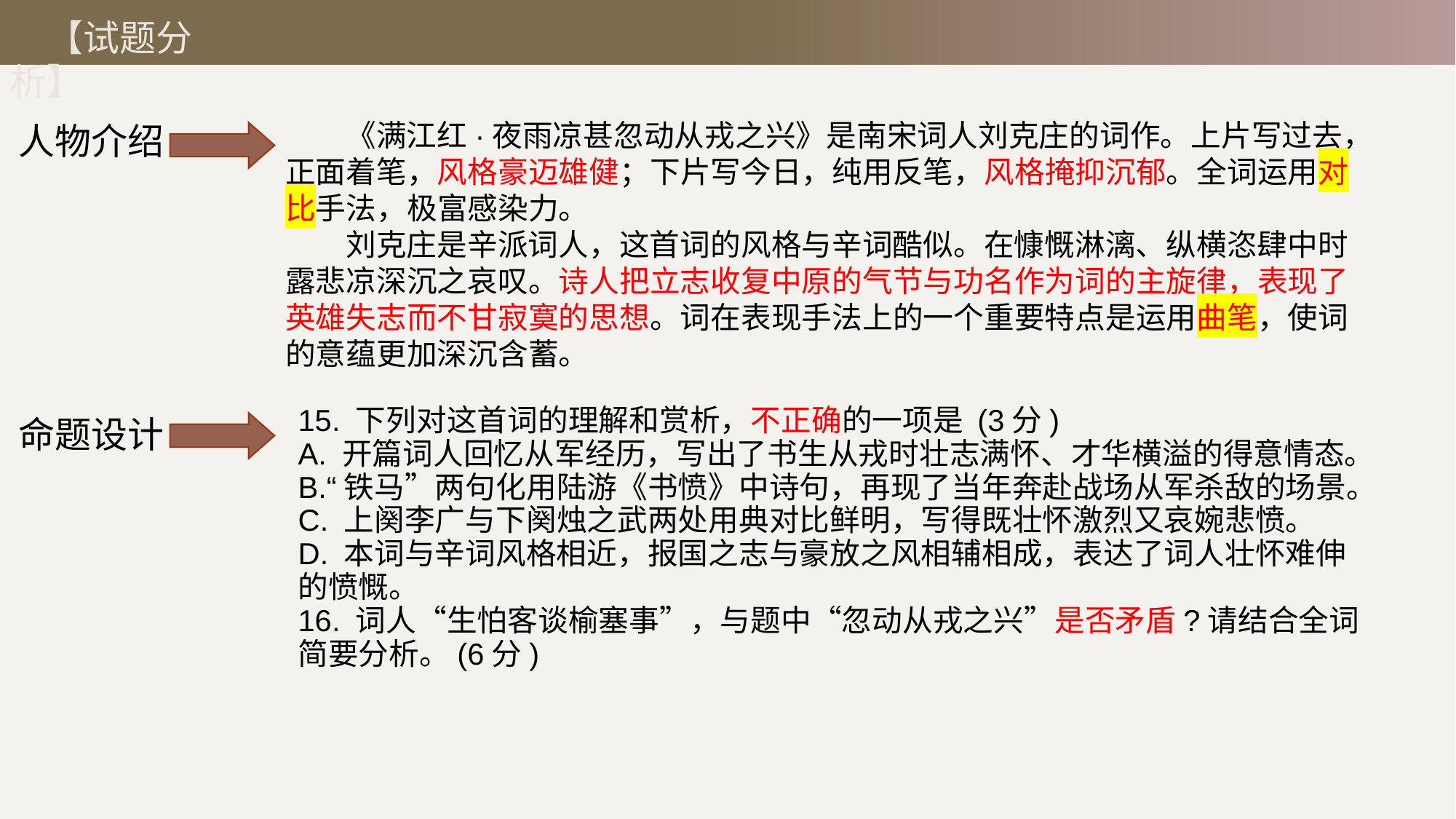

【试题分析】
《满江红·夜雨凉甚忽动从戎之兴》是南宋词人刘克庄的词作。上片写过去，正面着笔，风格豪迈雄健；下片写今日，纯用反笔，风格掩抑沉郁。全词运用对比手法，极富感染力。
刘克庄是辛派词人，这首词的风格与辛词酷似。在慷慨淋漓、纵横恣肆中时露悲凉深沉之哀叹。诗人把立志收复中原的气节与功名作为词的主旋律，表现了英雄失志而不甘寂寞的思想。词在表现手法上的一个重要特点是运用曲笔，使词的意蕴更加深沉含蓄。
人物介绍

15. 下列对这首词的理解和赏析，不正确的一项是 (3分)
A. 开篇词人回忆从军经历，写出了书生从戎时壮志满怀、才华横溢的得意情态。
B.“铁马”两句化用陆游《书愤》中诗句，再现了当年奔赴战场从军杀敌的场景。
C. 上阕李广与下阕烛之武两处用典对比鲜明，写得既壮怀激烈又哀婉悲愤。
D. 本词与辛词风格相近，报国之志与豪放之风相辅相成，表达了词人壮怀难伸的愤慨。
16. 词人“生怕客谈榆塞事”，与题中“忽动从戎之兴”是否矛盾?请结合全词简要分析。(6分)
命题设计